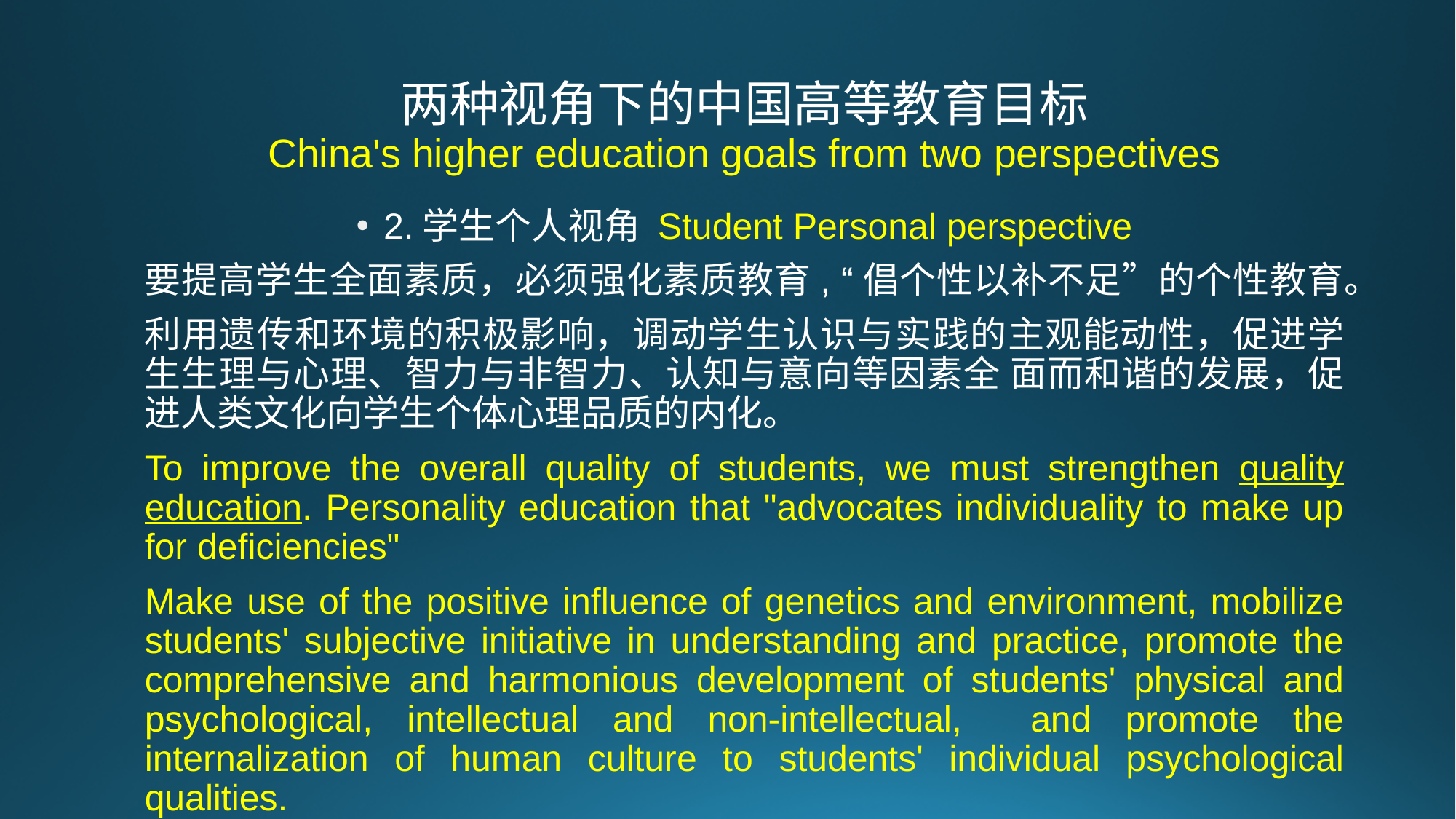

# 两种视角下的中国高等教育目标 China's higher education goals from two perspectives
2.学生个人视角 Student Personal perspective
要提高学生全面素质，必须强化素质教育, “倡个性以补不足”的个性教育。
利用遗传和环境的积极影响，调动学生认识与实践的主观能动性，促进学生生理与心理、智力与非智力、认知与意向等因素全 面而和谐的发展，促进人类文化向学生个体心理品质的内化。
To improve the overall quality of students, we must strengthen quality education. Personality education that "advocates individuality to make up for deficiencies"
Make use of the positive influence of genetics and environment, mobilize students' subjective initiative in understanding and practice, promote the comprehensive and harmonious development of students' physical and psychological, intellectual and non-intellectual,  and promote the internalization of human culture to students' individual psychological qualities.